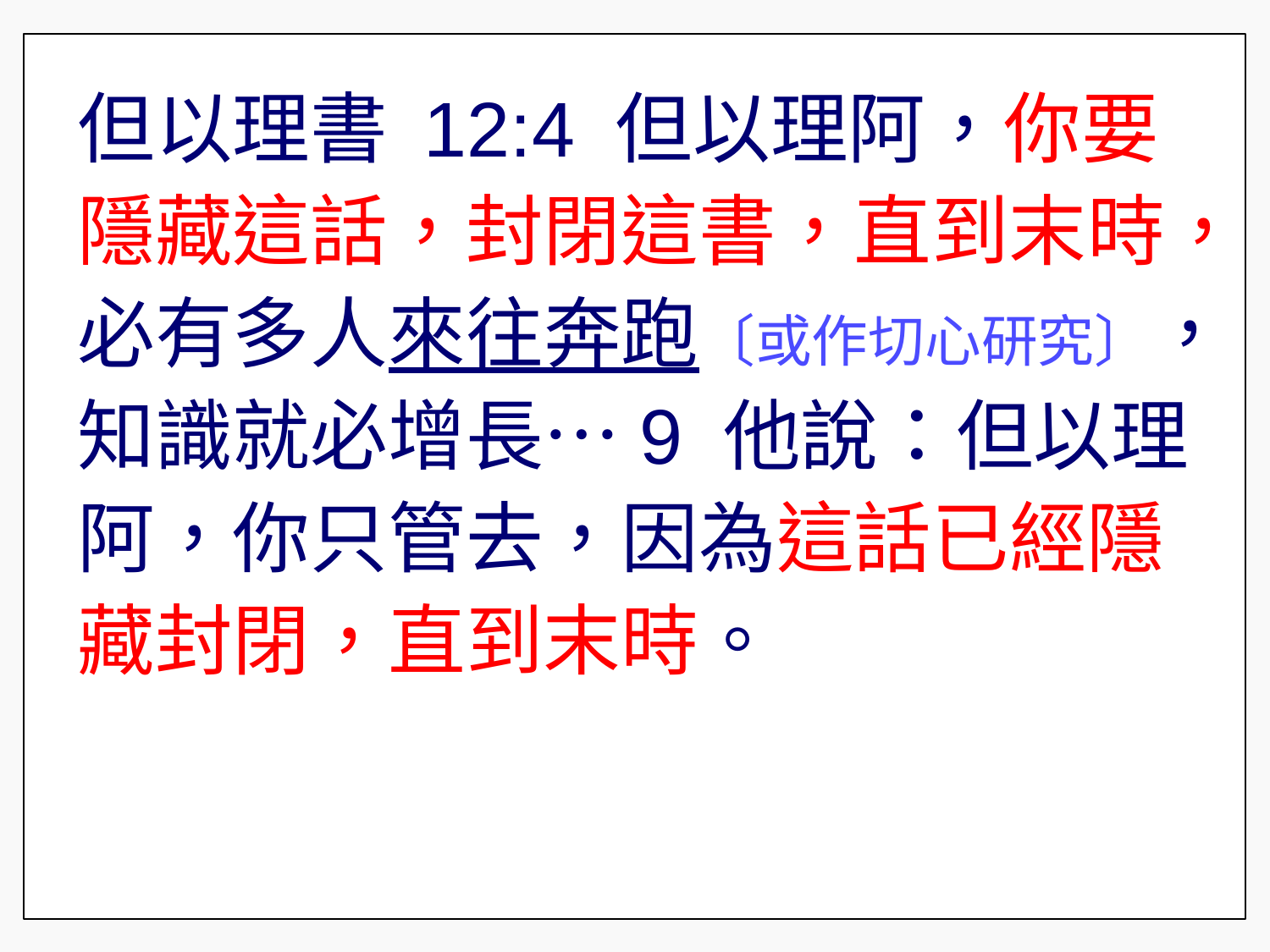

但以理書 12:4 但以理阿，你要隱藏這話，封閉這書，直到末時，必有多人來往奔跑〔或作切心研究〕，知識就必增長…9 他說：但以理阿，你只管去，因為這話已經隱藏封閉，直到末時。